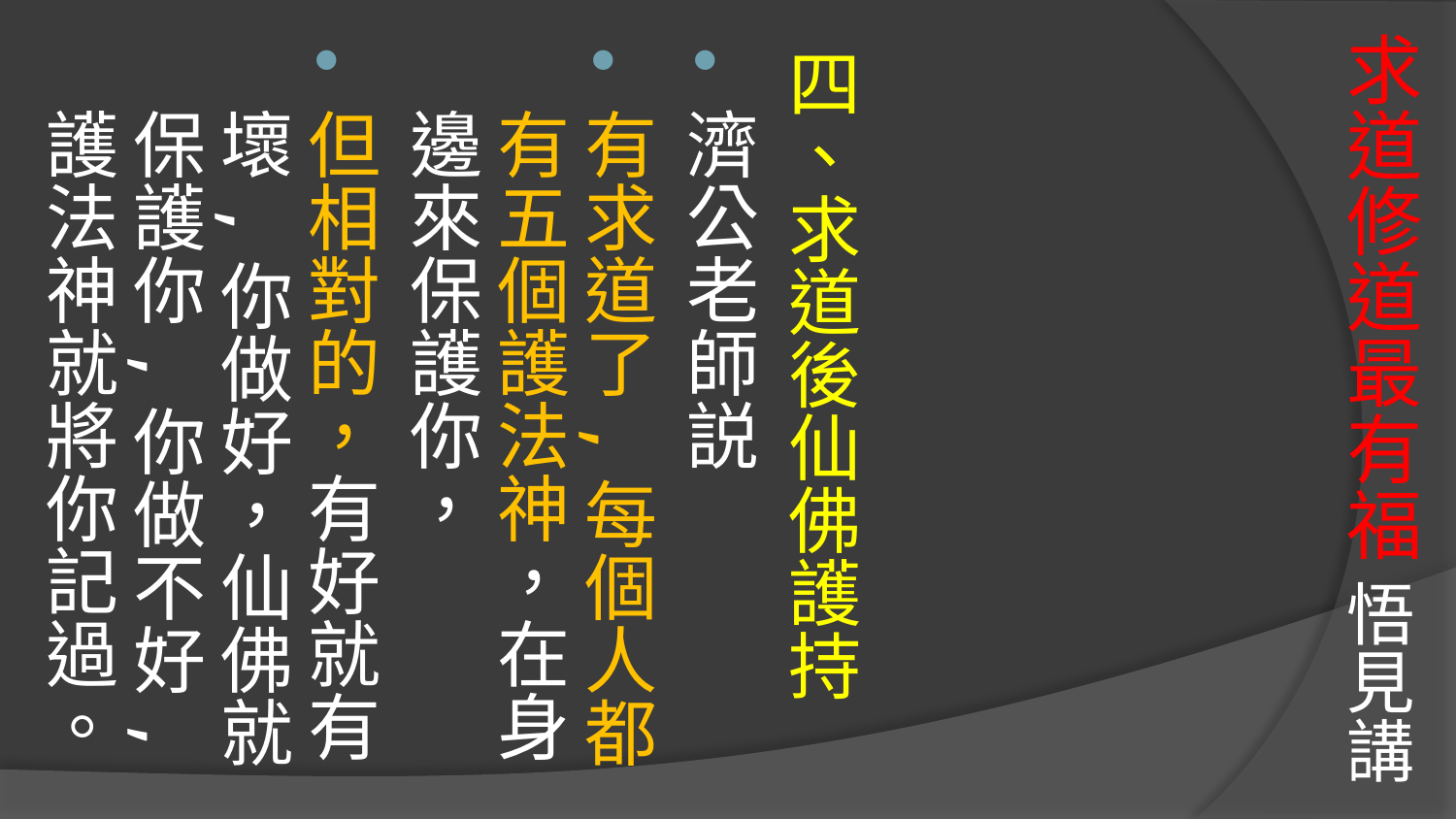

# 求道修道最有福 悟見講
四、求道後仙佛護持
濟公老師説
有求道了,每個人都有五個護法神，在身邊來保護你，
但相對的，有好就有壞,你做好，仙佛就保護你,你做不好,護法神就將你記過。